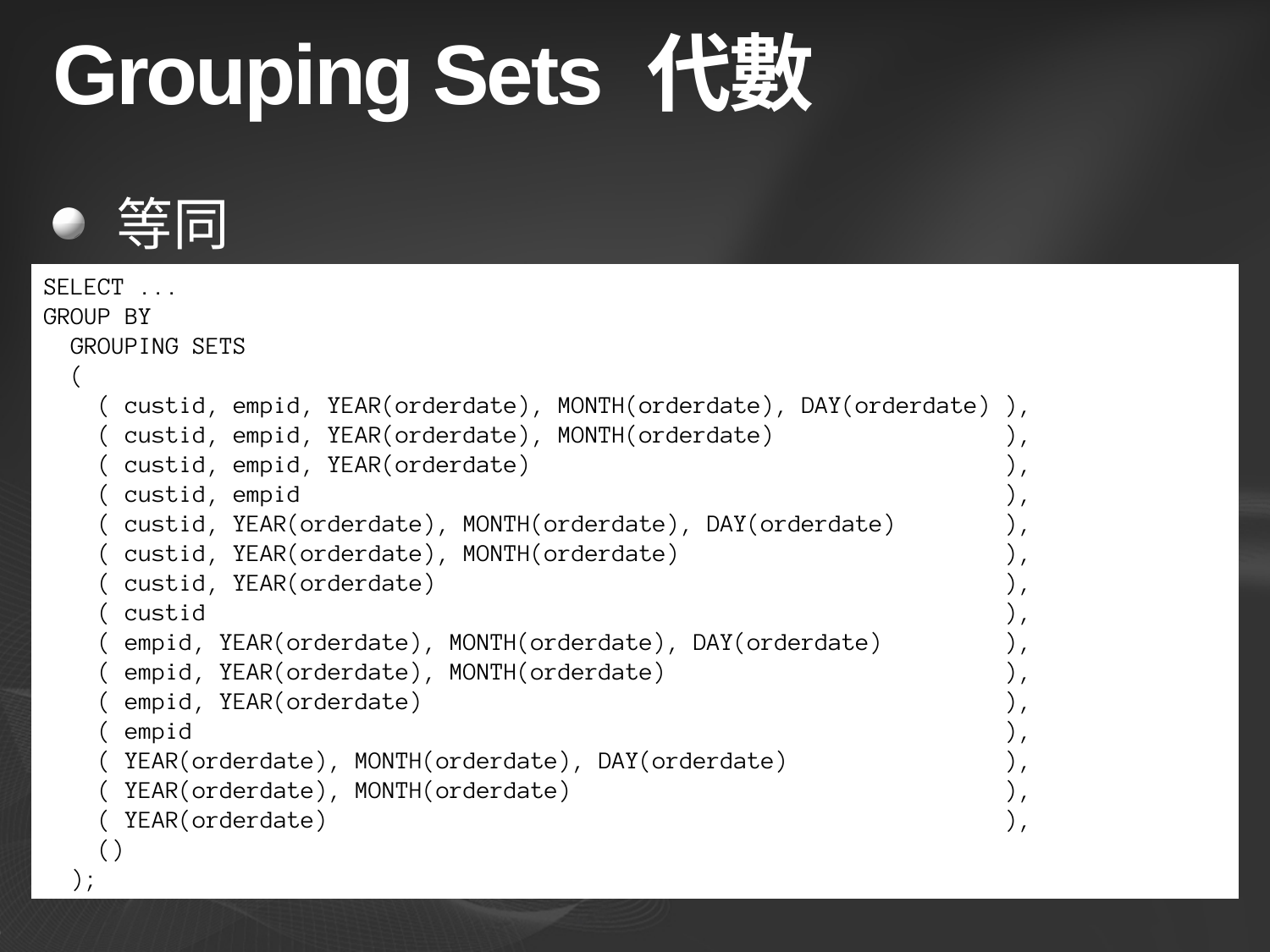

# Grouping Sets 代數
等同
SELECT ...
GROUP BY
  GROUPING SETS
  (
    ( custid, empid, YEAR(orderdate), MONTH(orderdate), DAY(orderdate) ),
    ( custid, empid, YEAR(orderdate), MONTH(orderdate)                 ),
    ( custid, empid, YEAR(orderdate)                                   ),
    ( custid, empid                                                    ),
    ( custid, YEAR(orderdate), MONTH(orderdate), DAY(orderdate)        ),
    ( custid, YEAR(orderdate), MONTH(orderdate)                        ),
    ( custid, YEAR(orderdate)                                          ),
    ( custid                                                           ),
    ( empid, YEAR(orderdate), MONTH(orderdate), DAY(orderdate)         ),
    ( empid, YEAR(orderdate), MONTH(orderdate)                         ),
    ( empid, YEAR(orderdate)                                           ),
    ( empid                                                            ),
    ( YEAR(orderdate), MONTH(orderdate), DAY(orderdate)                ),
    ( YEAR(orderdate), MONTH(orderdate)                                ),
    ( YEAR(orderdate)                                                  ),
    ()
  );